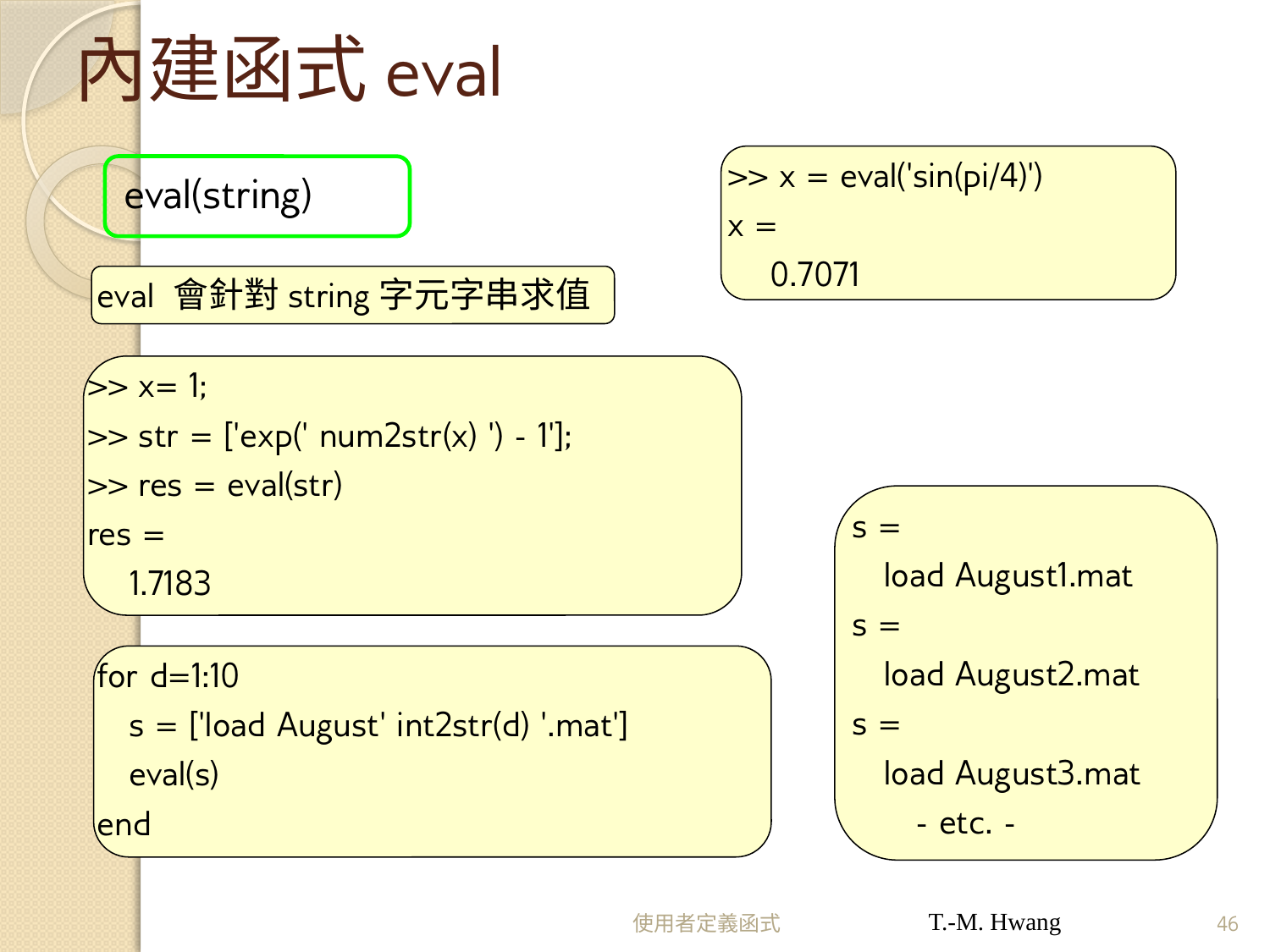

# 內建函式eval
>> x = eval('sin(pi/4)')
x =
    0.7071

eval(string)
eval 會針對string字元字串求值

>> x= 1;
>> str = ['exp(' num2str(x) ') - 1'];
>> res = eval(str)
res =
    1.7183

s =
   load August1.mat
s =
   load August2.mat
s =
   load August3.mat
      - etc. -
for d=1:10
   s = ['load August' int2str(d) '.mat']
   eval(s)
end

使用者定義函式
T.-M. Hwang
46